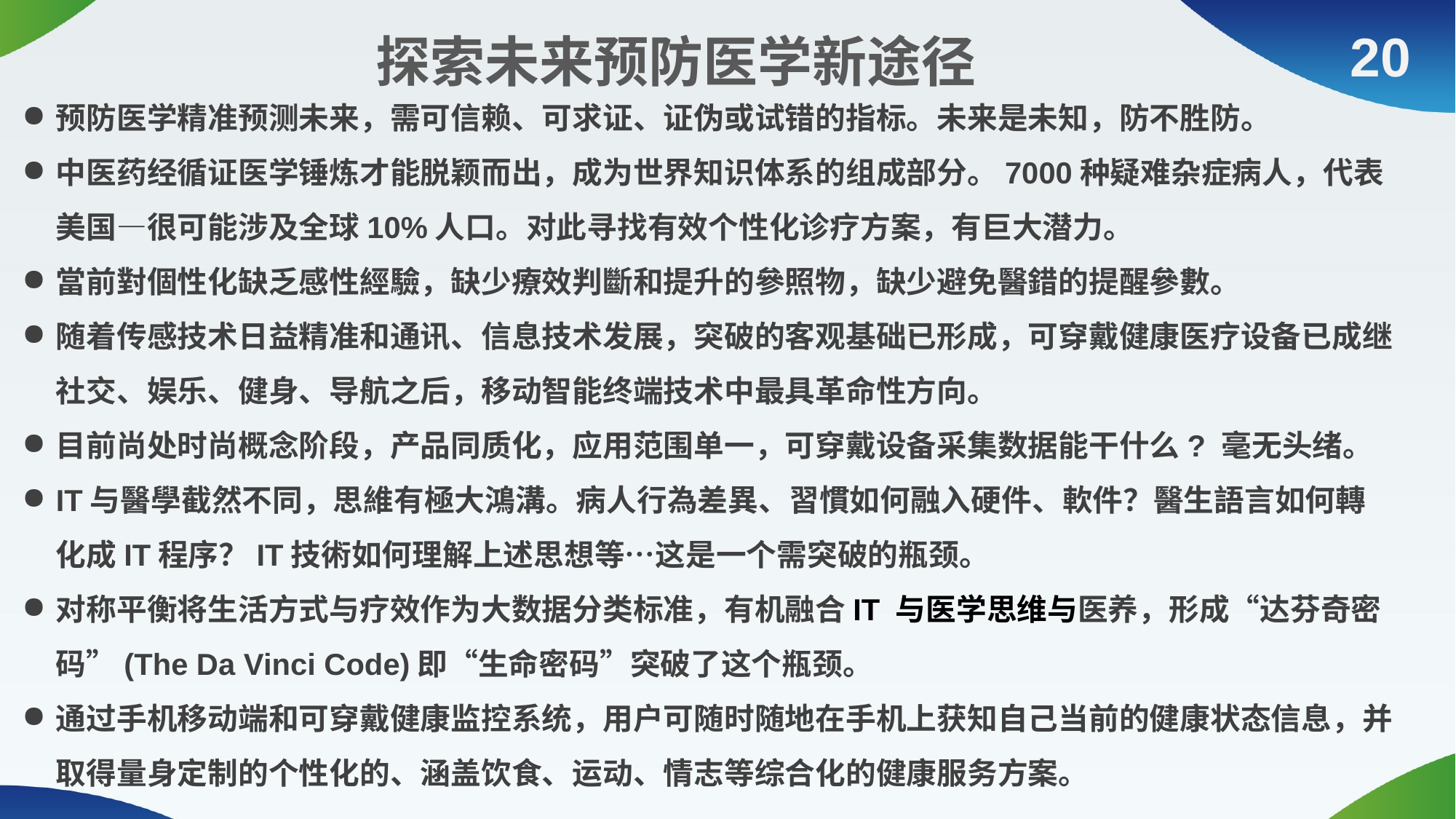

20
探索未来预防医学新途径
预防医学精准预测未来，需可信赖、可求证、证伪或试错的指标。未来是未知，防不胜防。
中医药经循证医学锤炼才能脱颖而出，成为世界知识体系的组成部分。7000种疑难杂症病人，代表美国—很可能涉及全球10%人口。对此寻找有效个性化诊疗方案，有巨大潜力。
當前對個性化缺乏感性經驗，缺少療效判斷和提升的參照物，缺少避免醫錯的提醒參數。
随着传感技术日益精准和通讯、信息技术发展，突破的客观基础已形成，可穿戴健康医疗设备已成继社交、娱乐、健身、导航之后，移动智能终端技术中最具革命性方向。
目前尚处时尚概念阶段，产品同质化，应用范围单一，可穿戴设备采集数据能干什么? 毫无头绪。
IT与醫學截然不同，思維有極大鴻溝。病人行為差異、習慣如何融入硬件、軟件？醫生語言如何轉化成IT程序？IT技術如何理解上述思想等…这是一个需突破的瓶颈。
对称平衡将生活方式与疗效作为大数据分类标准，有机融合IT 与医学思维与医养，形成“达芬奇密码”(The Da Vinci Code)即“生命密码”突破了这个瓶颈。
通过手机移动端和可穿戴健康监控系统，用户可随时随地在手机上获知自己当前的健康状态信息，并取得量身定制的个性化的、涵盖饮食、运动、情志等综合化的健康服务方案。